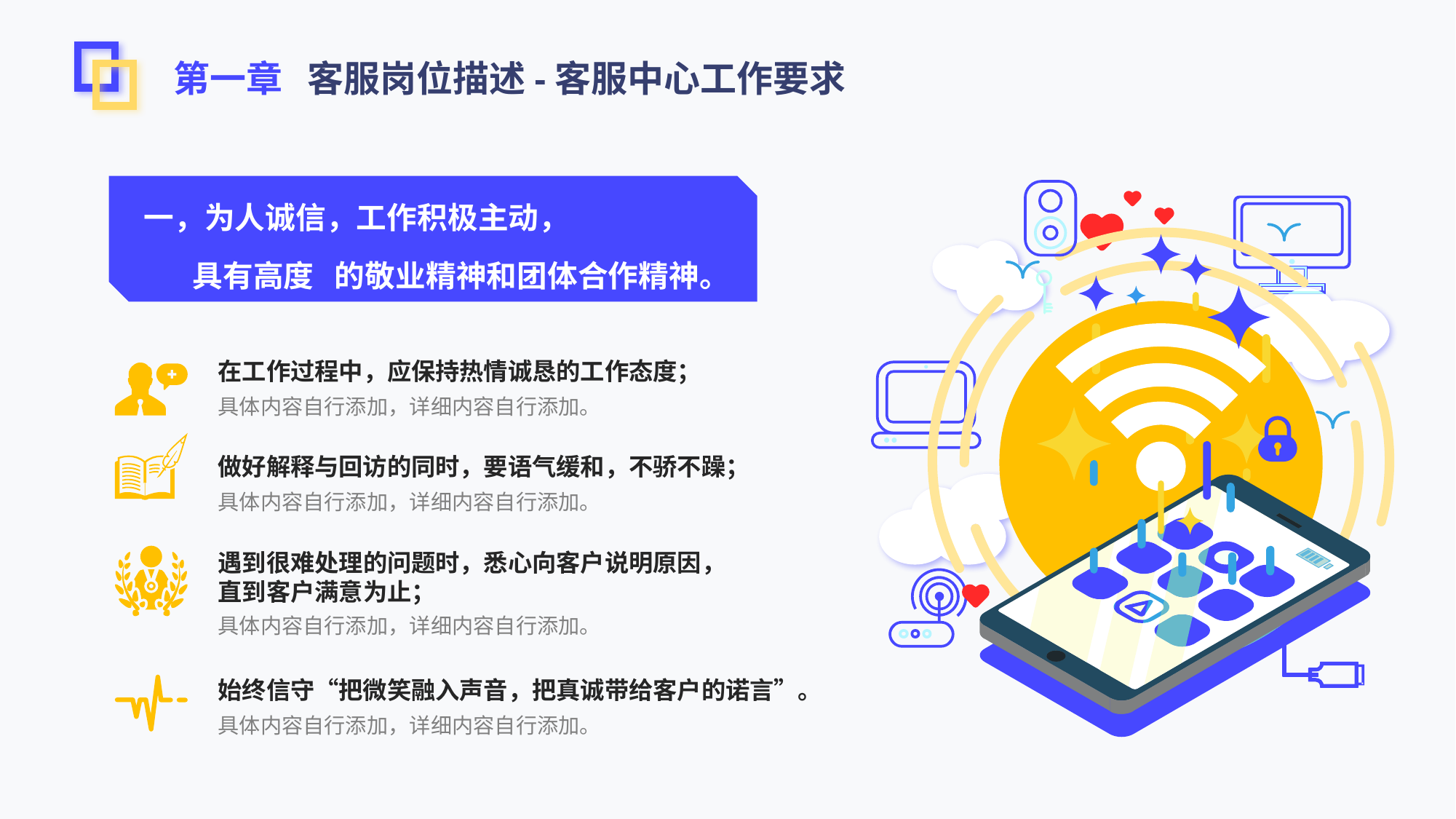

第一章   客服岗位描述-客服中心工作要求

一，为人诚信，工作积极主动，
      具有高度   的敬业精神和团体合作精神。

在工作过程中，应保持热情诚恳的工作态度；

具体内容自行添加，详细内容自行添加。

做好解释与回访的同时，要语气缓和，不骄不躁；

具体内容自行添加，详细内容自行添加。

遇到很难处理的问题时，悉心向客户说明原因，直到客户满意为止；

具体内容自行添加，详细内容自行添加。

始终信守“把微笑融入声音，把真诚带给客户的诺言”。

具体内容自行添加，详细内容自行添加。